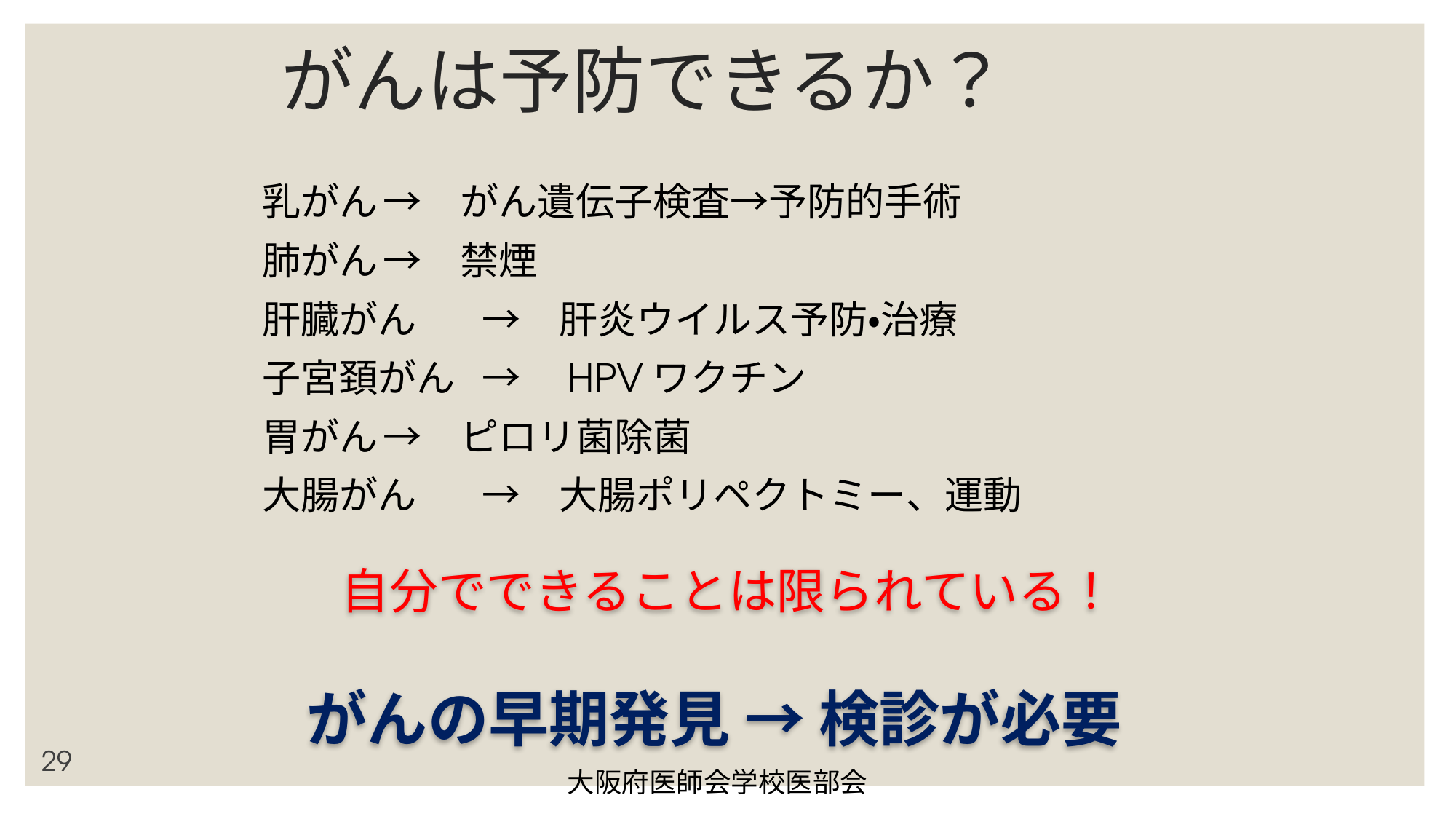

# がんは予防できるか？
乳がん		→　がん遺伝子検査→予防的手術
肺がん		→　禁煙
肝臓がん		→　肝炎ウイルス予防・治療
子宮頚がん		→　HPVワクチン
胃がん		→　ピロリ菌除菌
大腸がん		→　大腸ポリペクトミー、運動

自分でできることは限られている！
がんの早期発見 → 検診が必要
29
大阪府医師会学校医部会